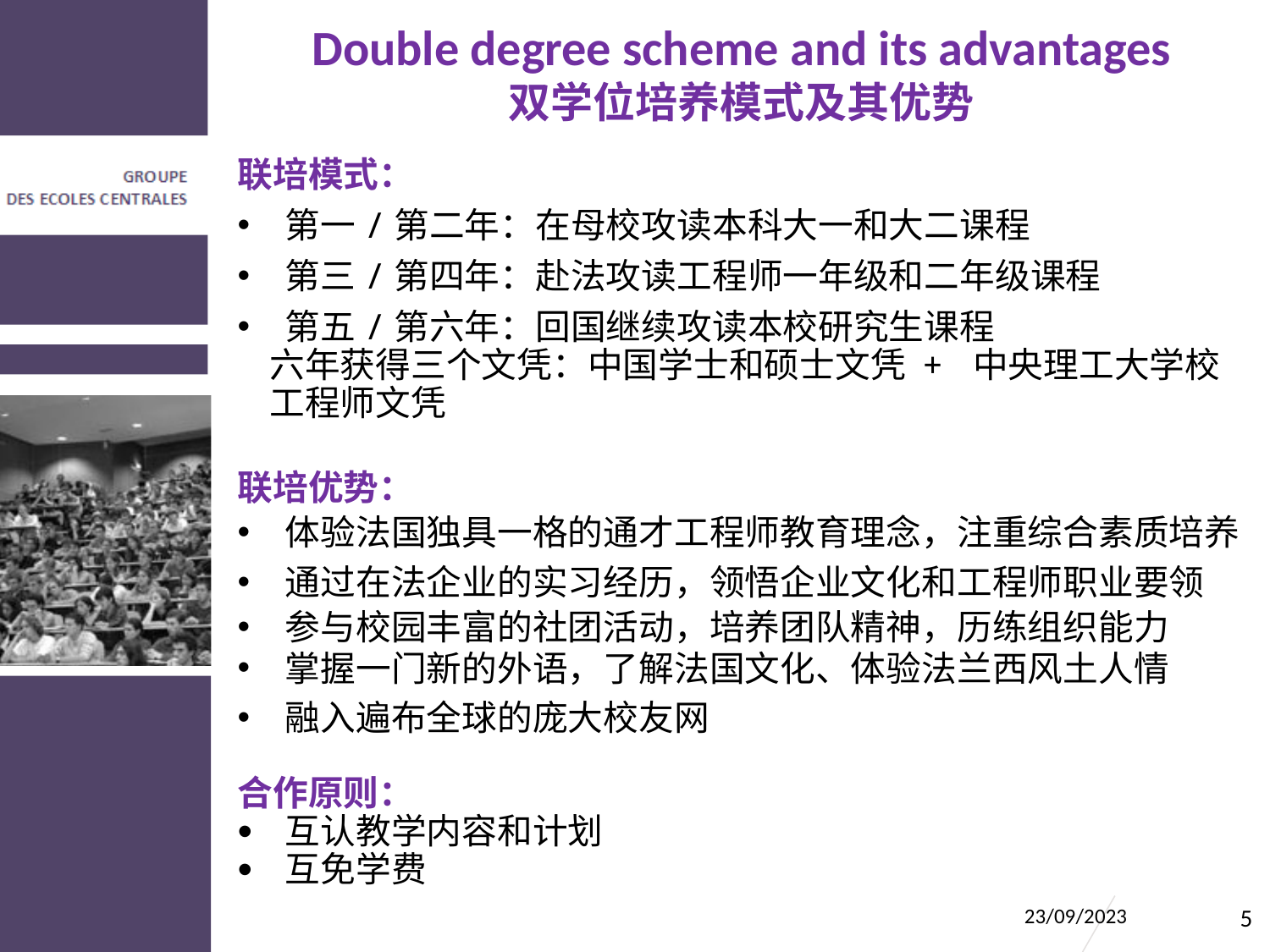

Double degree scheme and its advantages
双学位培养模式及其优势
联培模式：
第一/第二年：在母校攻读本科大一和大二课程
第三/第四年：赴法攻读工程师一年级和二年级课程
第五/第六年：回国继续攻读本校研究生课程
   六年获得三个文凭：中国学士和硕士文凭 + 中央理工大学校
   工程师文凭

联培优势：
体验法国独具一格的通才工程师教育理念，注重综合素质培养
通过在法企业的实习经历，领悟企业文化和工程师职业要领
参与校园丰富的社团活动，培养团队精神，历练组织能力
掌握一门新的外语，了解法国文化、体验法兰西风土人情
融入遍布全球的庞大校友网

合作原则：
互认教学内容和计划
互免学费

23/09/2023
5